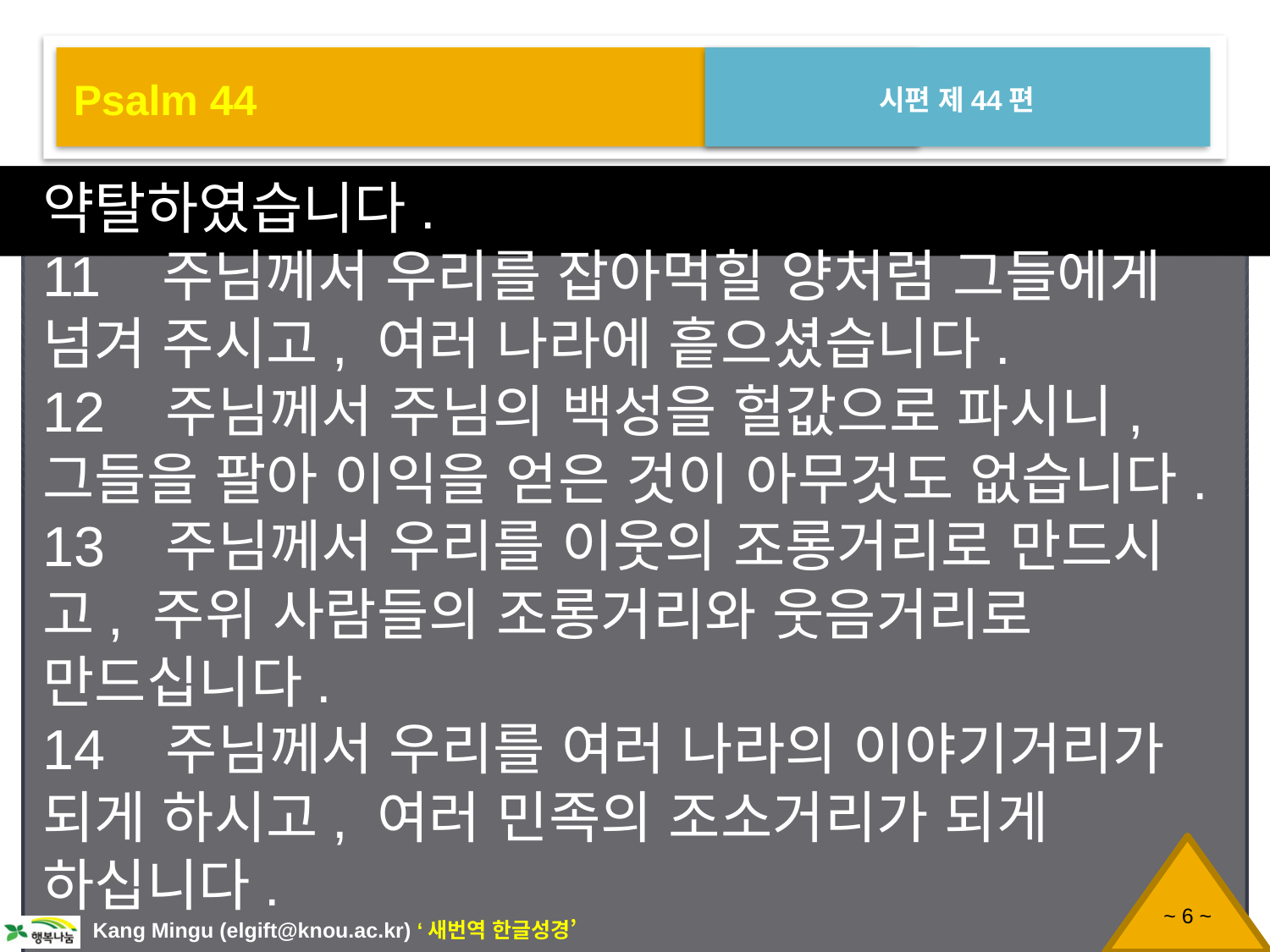

Psalm 44
시편 제44편
약탈하였습니다.
11   주님께서 우리를 잡아먹힐 양처럼 그들에게 넘겨 주시고, 여러 나라에 흩으셨습니다.
12   주님께서 주님의 백성을 헐값으로 파시니, 그들을 팔아 이익을 얻은 것이 아무것도 없습니다.
13   주님께서 우리를 이웃의 조롱거리로 만드시고, 주위 사람들의 조롱거리와 웃음거리로 만드십니다.
14   주님께서 우리를 여러 나라의 이야기거리가 되게 하시고, 여러 민족의 조소거리가 되게 하십니다.